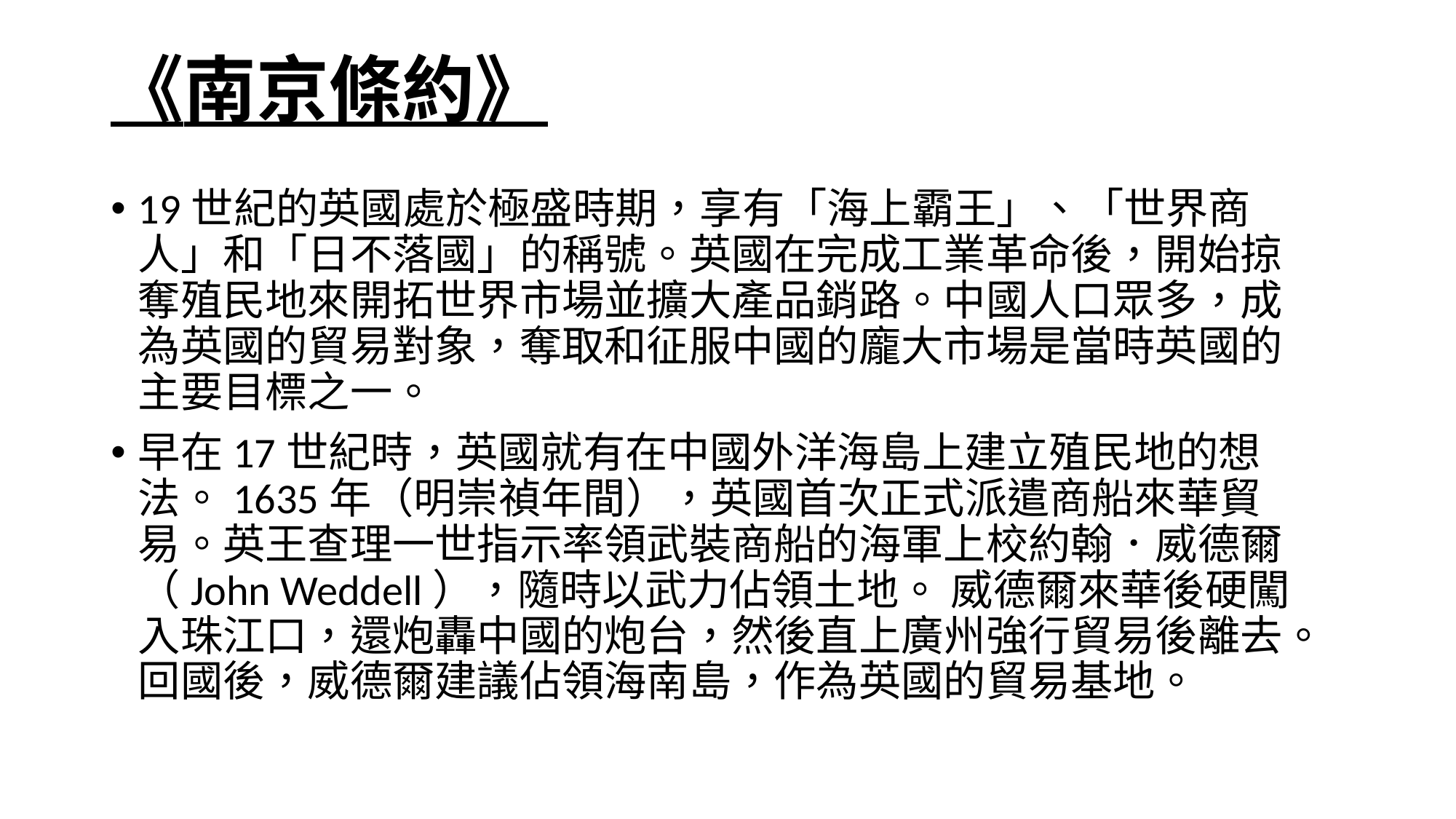

# 《南京條約》
19世紀的英國處於極盛時期，享有「海上霸王」、「世界商人」和「日不落國」的稱號。英國在完成工業革命後，開始掠奪殖民地來開拓世界市場並擴大產品銷路。中國人口眾多，成為英國的貿易對象，奪取和征服中國的龐大市場是當時英國的主要目標之一。
早在17世紀時，英國就有在中國外洋海島上建立殖民地的想法。1635年（明崇禎年間），英國首次正式派遣商船來華貿易。英王查理一世指示率領武裝商船的海軍上校約翰．威德爾（John Weddell），隨時以武力佔領土地。 威德爾來華後硬闖入珠江口，還炮轟中國的炮台，然後直上廣州強行貿易後離去。回國後，威德爾建議佔領海南島，作為英國的貿易基地。